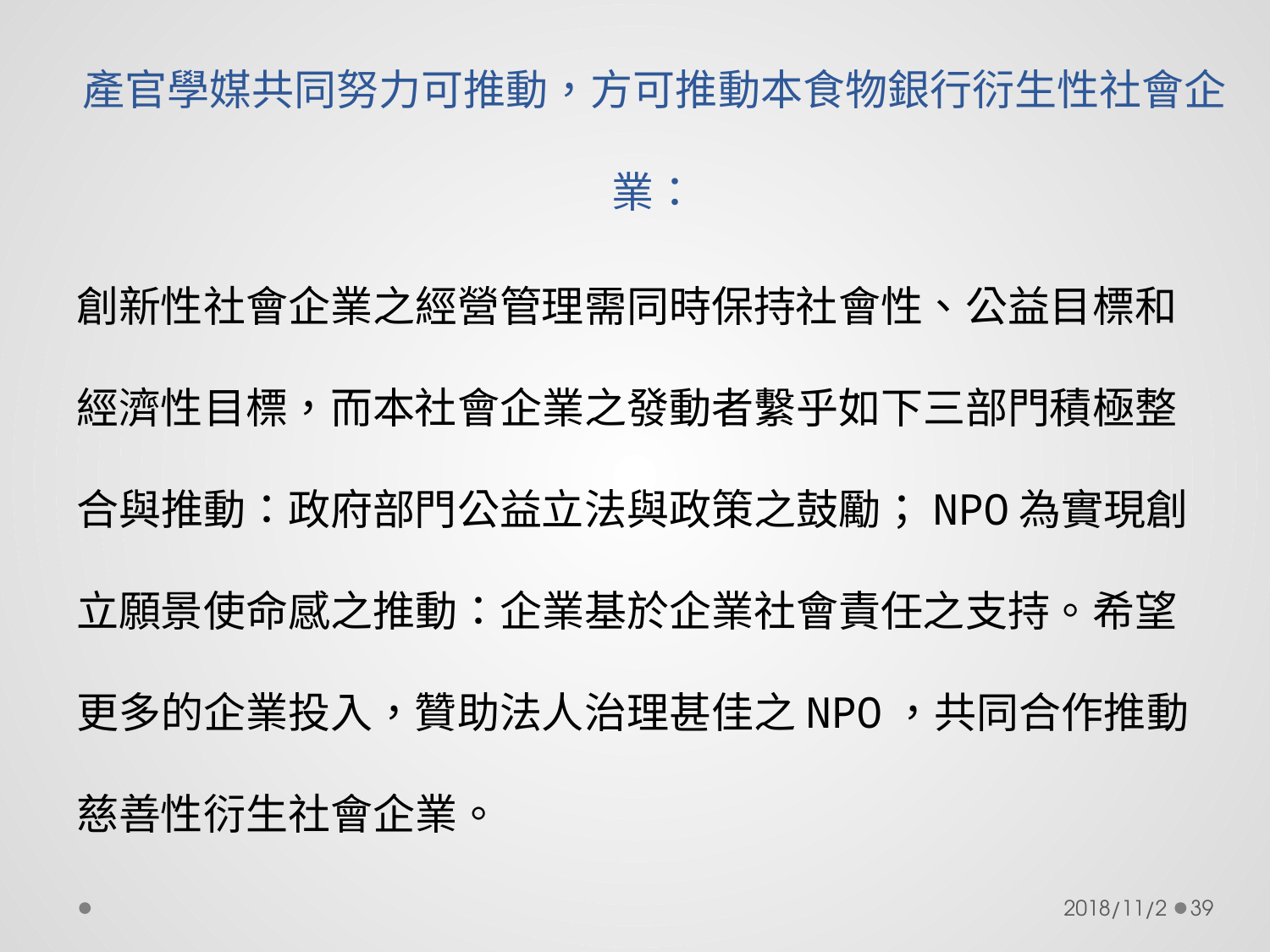

# 產官學媒共同努力可推動，方可推動本食物銀行衍生性社會企業：
創新性社會企業之經營管理需同時保持社會性、公益目標和經濟性目標，而本社會企業之發動者繫乎如下三部門積極整合與推動：政府部門公益立法與政策之鼓勵；NPO為實現創立願景使命感之推動：企業基於企業社會責任之支持。希望更多的企業投入，贊助法人治理甚佳之NPO，共同合作推動慈善性衍生社會企業。
2018/11/2
39